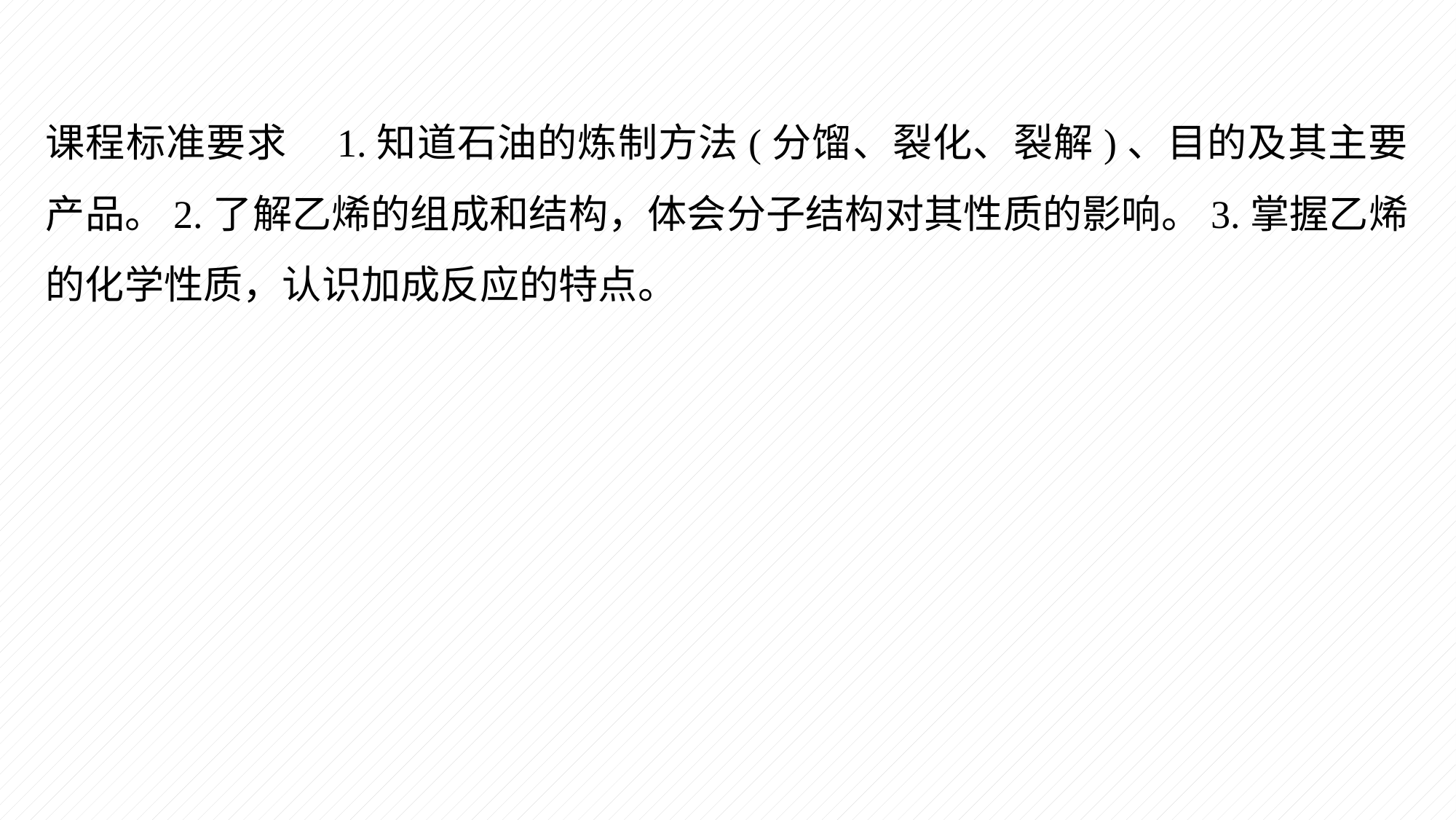

课程标准要求　1.知道石油的炼制方法(分馏、裂化、裂解)、目的及其主要产品。2.了解乙烯的组成和结构，体会分子结构对其性质的影响。3.掌握乙烯的化学性质，认识加成反应的特点。